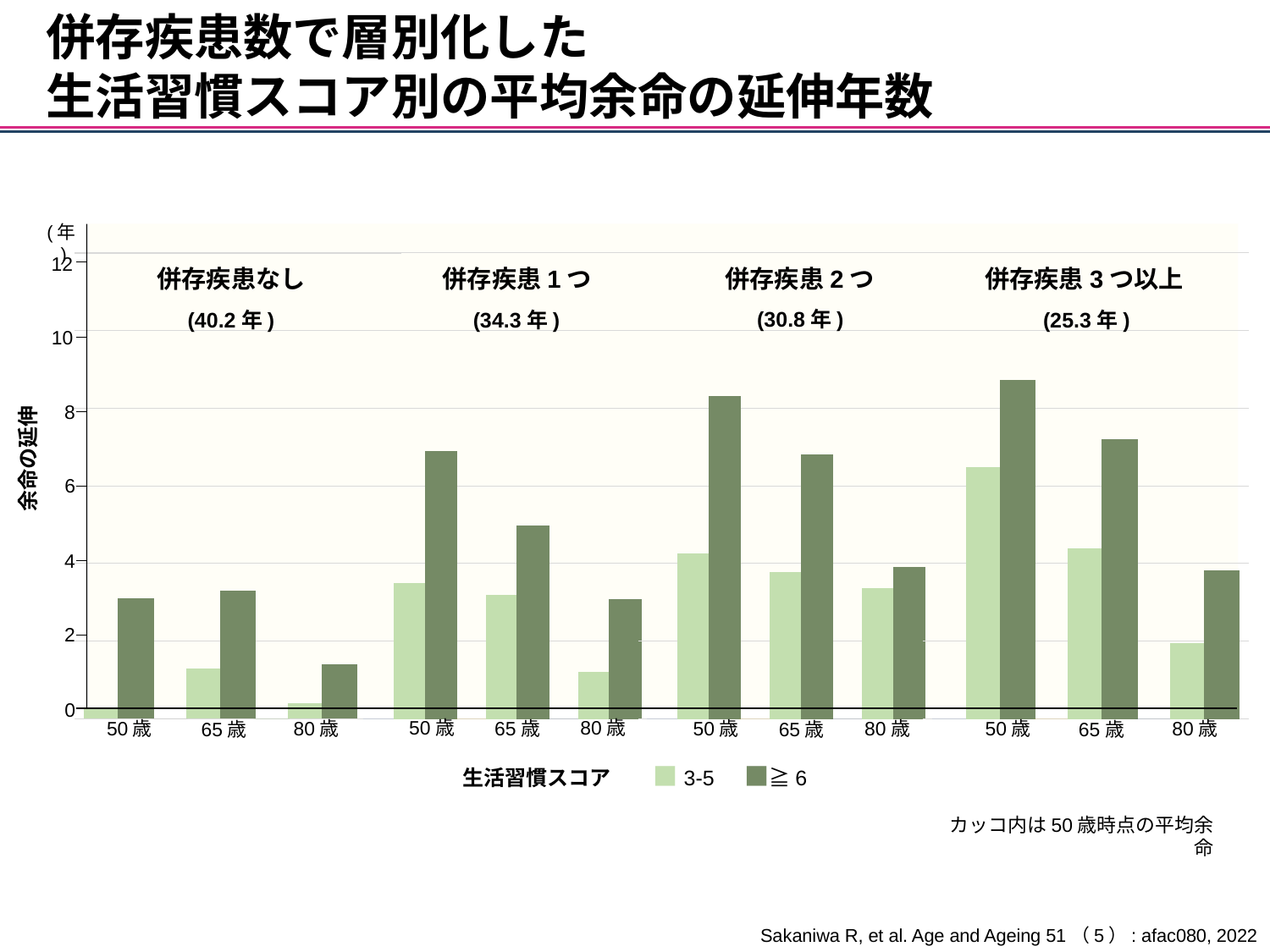

併存疾患数で層別化した
生活習慣スコア別の平均余命の延伸年数
(年)

### Chart

| Category | 列4 | 50(3-5) | 50(≧6) | 列1 | 65(3-5) | 65(≧6) | 列2 | 80(3-5) | 80(≧6) | 列3 |
|---|---|---|---|---|---|---|---|---|---|---|
| 1 | 0.0 | 3.5 | 6.9 | 0.0 | 3.2 | 4.98 | 0.0 | 1.2 | 3.09 | 0.0 |

### Chart

| Category | 列4 | 50(3-5) | 50(≧6) | 列1 | 65(3-5) | 65(≧6) | 列2 | 80(3-5) | 80(≧6) | 列3 |
|---|---|---|---|---|---|---|---|---|---|---|
| 2 | 0.0 | 4.25 | 8.3 | 0.0 | 3.78 | 6.8 | 0.0 | 3.37 | 3.91 | 0.0 |

### Chart

| Category | 列4 | 50(3-5) | 50(≧6) | 列1 | 65(3-5) | 65(≧6) | 列2 | 80(3-5) | 80(≧6) |
|---|---|---|---|---|---|---|---|---|---|
| ≧3 | 0.0 | 6.48 | 8.72 | 0.0 | 4.39 | 7.2 | 0.0 | 1.96 | 3.82 |

### Chart

| Category | 50(3-5) | 50(≧6) | 列1 | 65(3-5) | 65(≧6) | 列2 | 80(3-5) | 80(≧6) | 列3 |
|---|---|---|---|---|---|---|---|---|---|
| 0 | 0.29 | 3.11 | 0.0 | 1.29 | 3.3 | 0.0 | 0.4 | 1.41 | 0.0 |
12
併存疾患2つ
併存疾患3つ以上
併存疾患なし
併存疾患1つ
(30.8年)
(34.3年)
(40.2年)
(25.3年)
10
余命の延伸
8
6
4
2
0
50歳
80歳
50歳
80歳
65歳
50歳
50歳
80歳
80歳
65歳
65歳
65歳
生活習慣スコア　　■3-5　■≧6
カッコ内は50歳時点の平均余命
Sakaniwa R, et al. Age and Ageing 51（5）: afac080, 2022